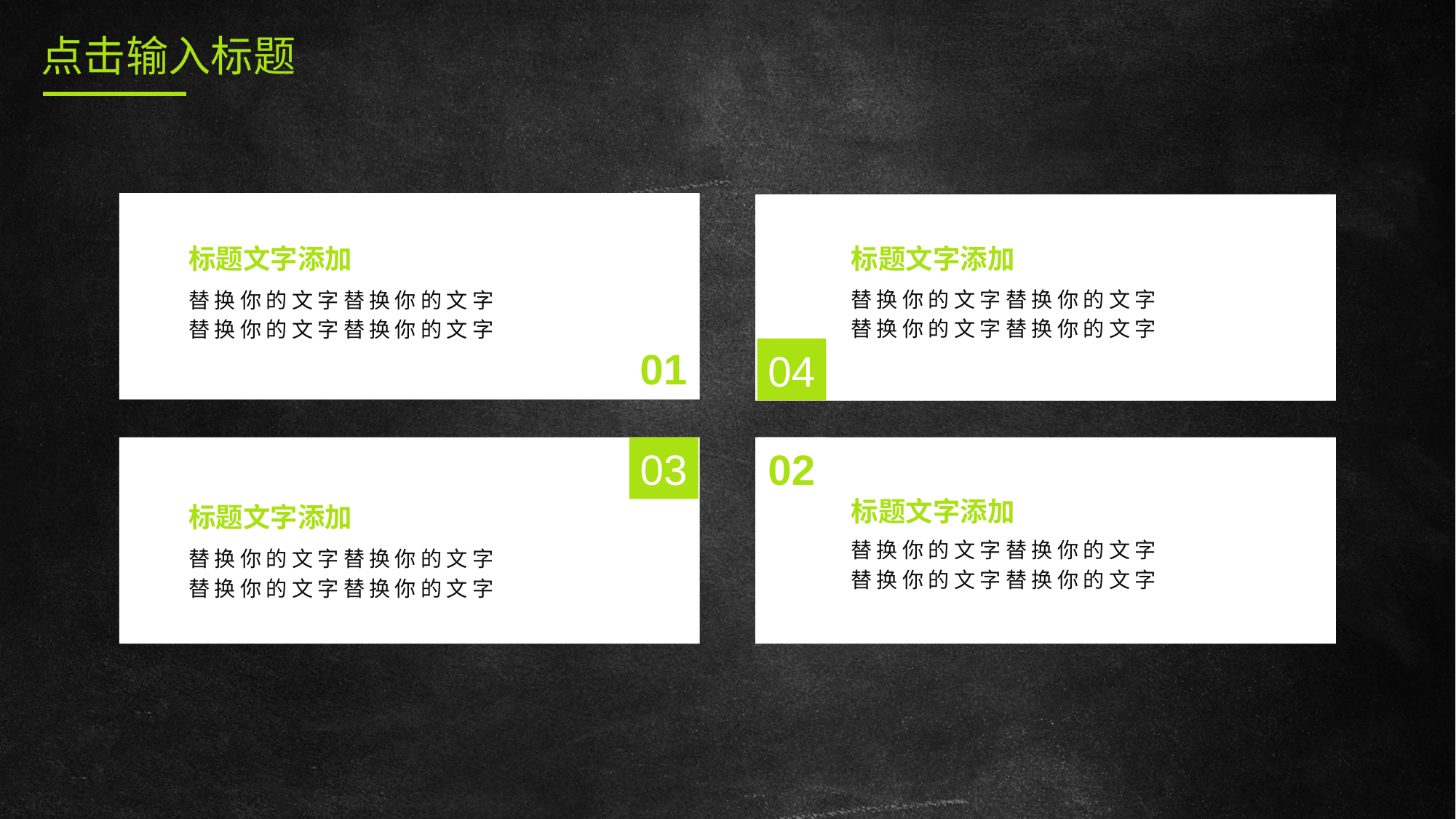

点击输入标题

标题文字添加
替换你的文字替换你的文字
替换你的文字替换你的文字
01

标题文字添加
替换你的文字替换你的文字
替换你的文字替换你的文字
04

02
标题文字添加
替换你的文字替换你的文字
替换你的文字替换你的文字
03
标题文字添加
替换你的文字替换你的文字
替换你的文字替换你的文字